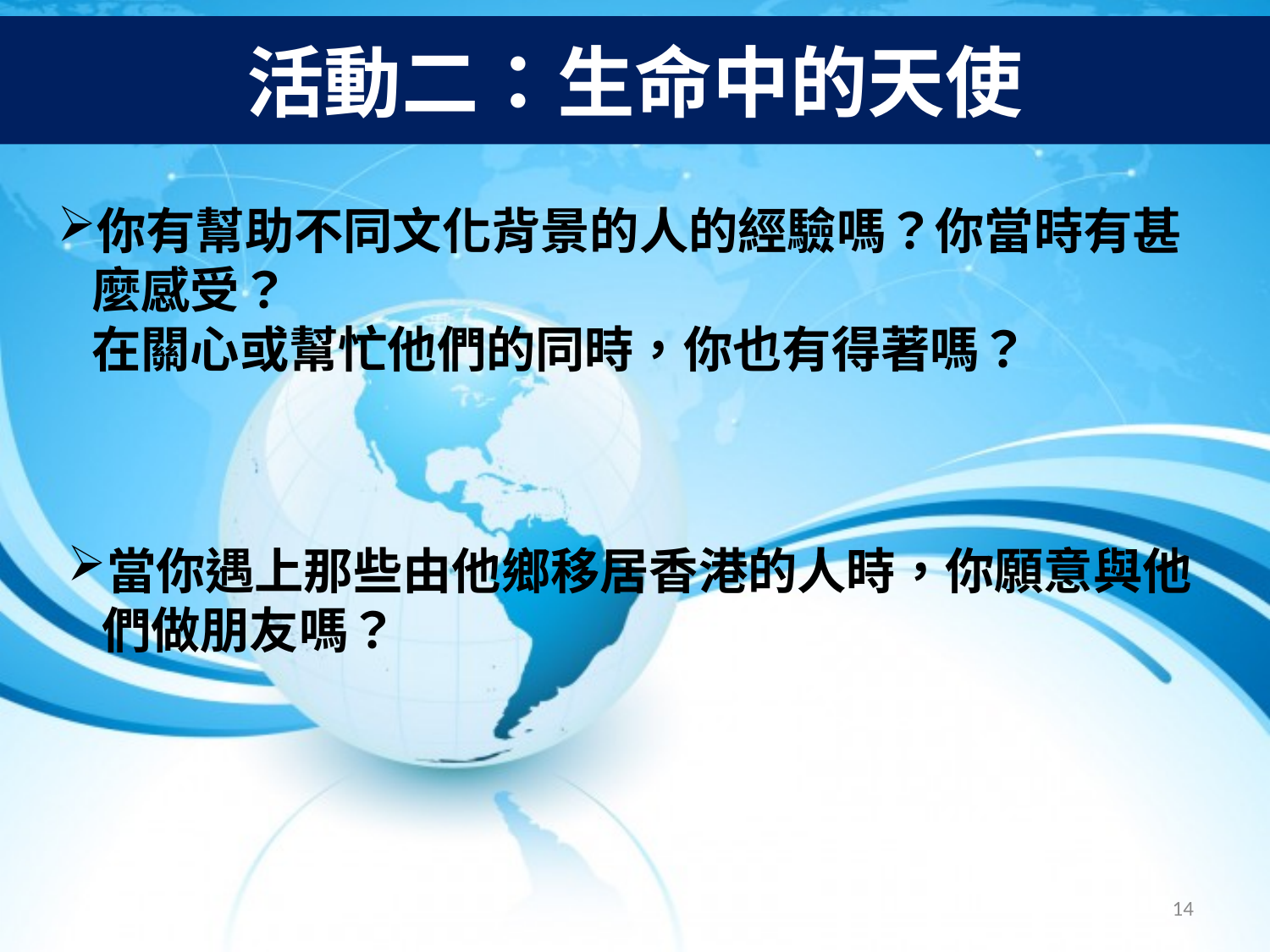

# 活動二：生命中的天使
你有幫助不同文化背景的人的經驗嗎？你當時有甚
  麼感受？
  在關心或幫忙他們的同時，你也有得著嗎？
當你遇上那些由他鄉移居香港的人時，你願意與他
  們做朋友嗎？
14